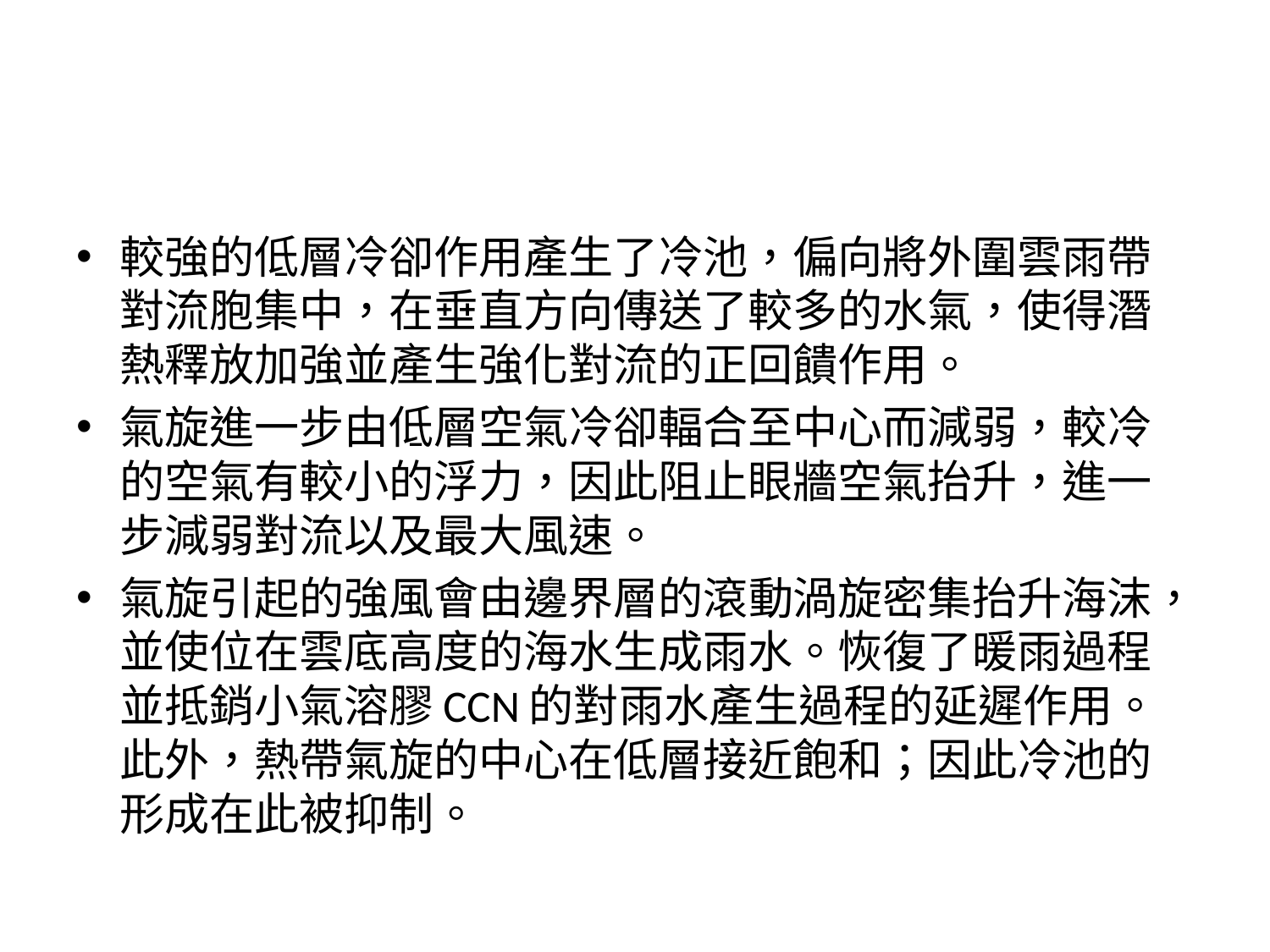

#
較強的低層冷卻作用產生了冷池，偏向將外圍雲雨帶對流胞集中，在垂直方向傳送了較多的水氣，使得潛熱釋放加強並產生強化對流的正回饋作用。
氣旋進一步由低層空氣冷卻輻合至中心而減弱，較冷的空氣有較小的浮力，因此阻止眼牆空氣抬升，進一步減弱對流以及最大風速。
氣旋引起的強風會由邊界層的滾動渦旋密集抬升海沫，並使位在雲底高度的海水生成雨水。恢復了暖雨過程並抵銷小氣溶膠CCN的對雨水產生過程的延遲作用。此外，熱帶氣旋的中心在低層接近飽和；因此冷池的形成在此被抑制。